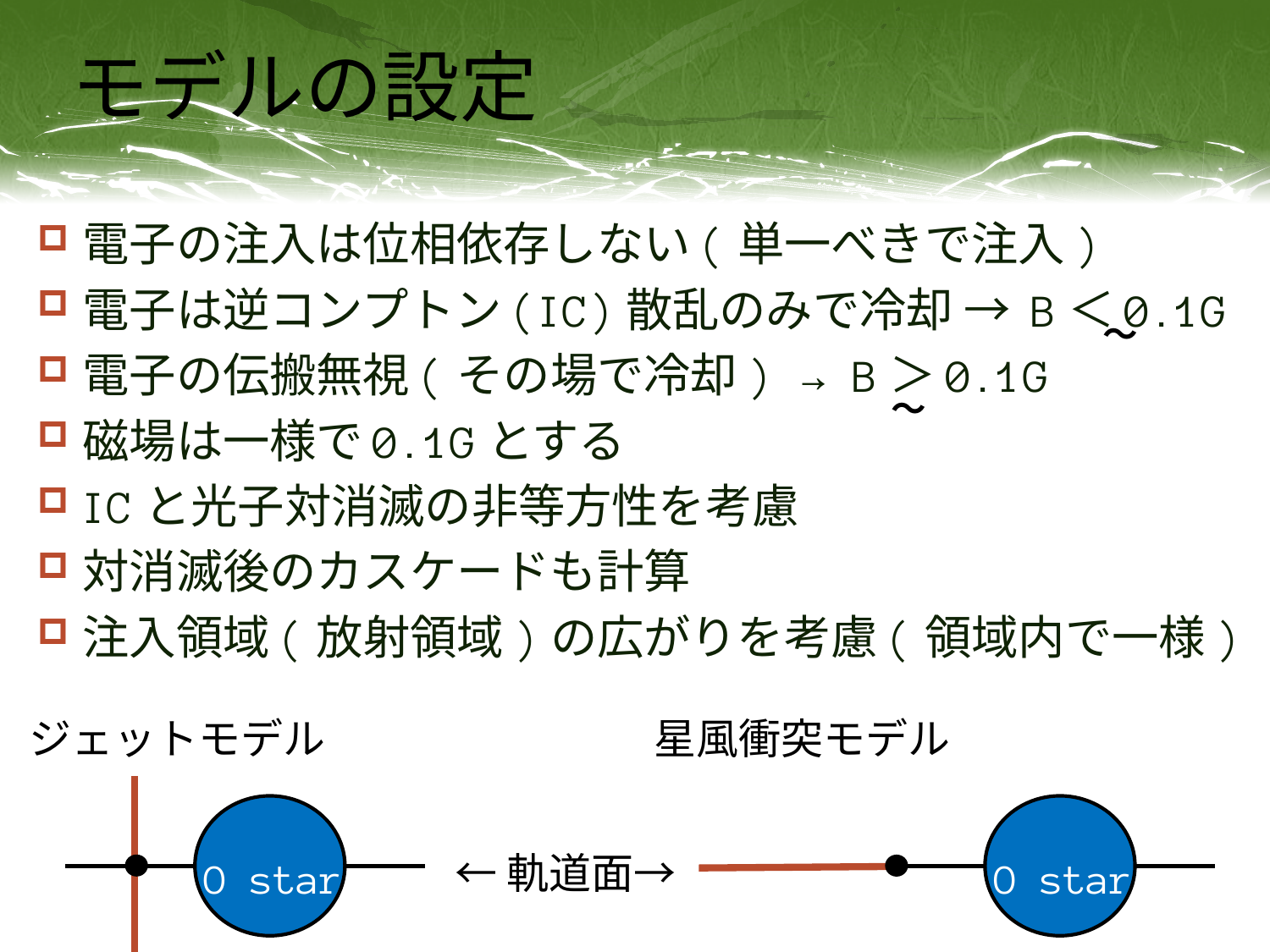

# モデルの設定
電子の注入は位相依存しない(単一べきで注入)
電子は逆コンプトン(IC)散乱のみで冷却 → B＜0.1G
電子の伝搬無視(その場で冷却) → B＞0.1G
磁場は一様で0.1Gとする
ICと光子対消滅の非等方性を考慮
対消滅後のカスケードも計算
注入領域(放射領域)の広がりを考慮(領域内で一様)
～
～
ジェットモデル
星風衝突モデル

←軌道面→
O star
O star